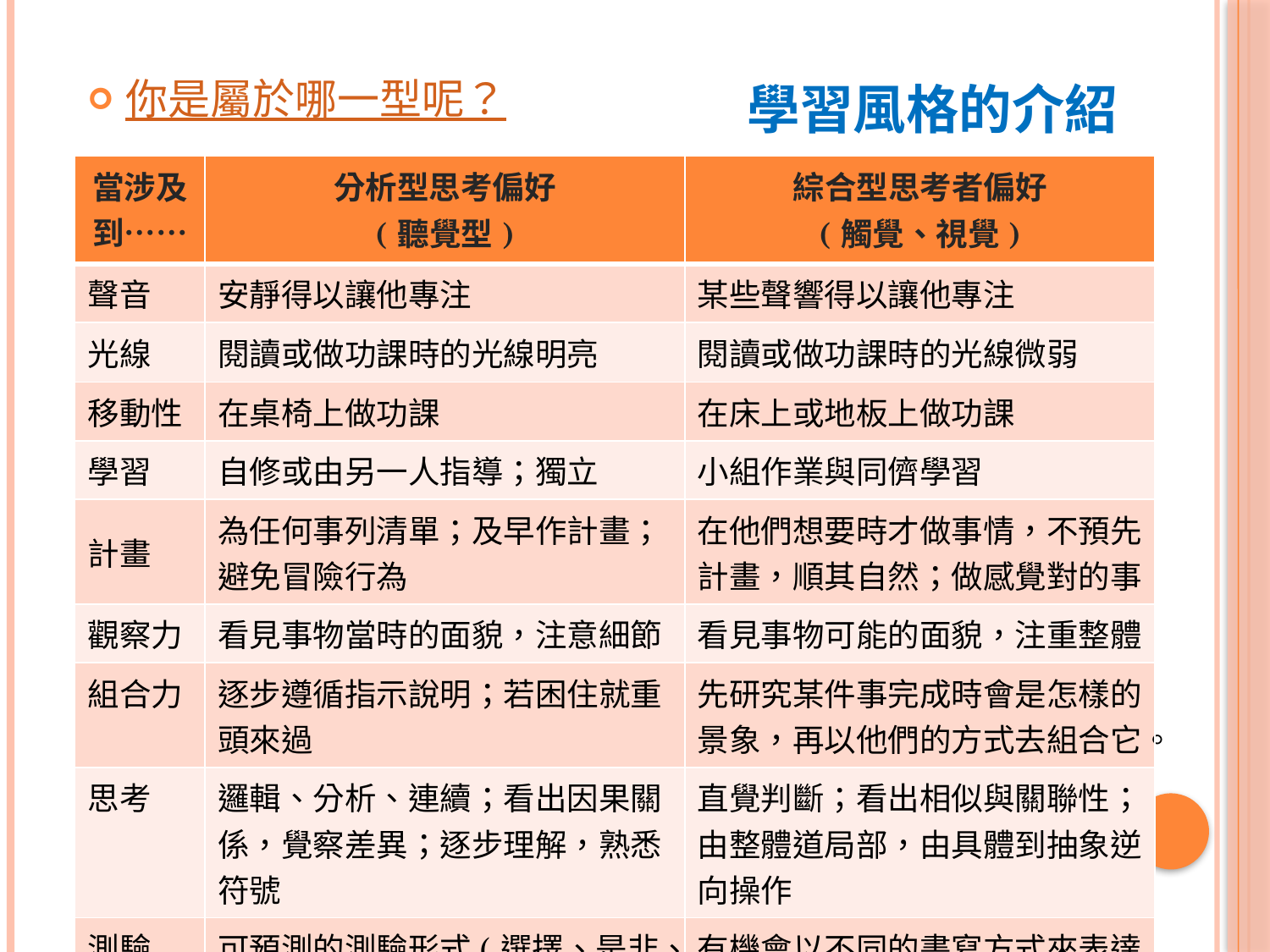

你是屬於哪一型呢？
# 學習風格的介紹
| 當涉及到…… | 分析型思考偏好 (聽覺型) | 綜合型思考者偏好 (觸覺、視覺) |
| --- | --- | --- |
| 聲音 | 安靜得以讓他專注 | 某些聲響得以讓他專注 |
| 光線 | 閱讀或做功課時的光線明亮 | 閱讀或做功課時的光線微弱 |
| 移動性 | 在桌椅上做功課 | 在床上或地板上做功課 |
| 學習 | 自修或由另一人指導；獨立 | 小組作業與同儕學習 |
| 計畫 | 為任何事列清單；及早作計畫；避免冒險行為 | 在他們想要時才做事情，不預先計畫，順其自然；做感覺對的事 |
| 觀察力 | 看見事物當時的面貌，注意細節 | 看見事物可能的面貌，注重整體 |
| 組合力 | 逐步遵循指示說明；若困住就重頭來過 | 先研究某件事完成時會是怎樣的景象，再以他們的方式去組合它。 |
| 思考 | 邏輯、分析、連續；看出因果關係，覺察差異；逐步理解，熟悉符號 | 直覺判斷；看出相似與關聯性；由整體道局部，由具體到抽象逆向操作 |
| 測驗 | 可預測的測驗形式(選擇、是非、申論) | 有機會以不同的書寫方式來表達自己 |